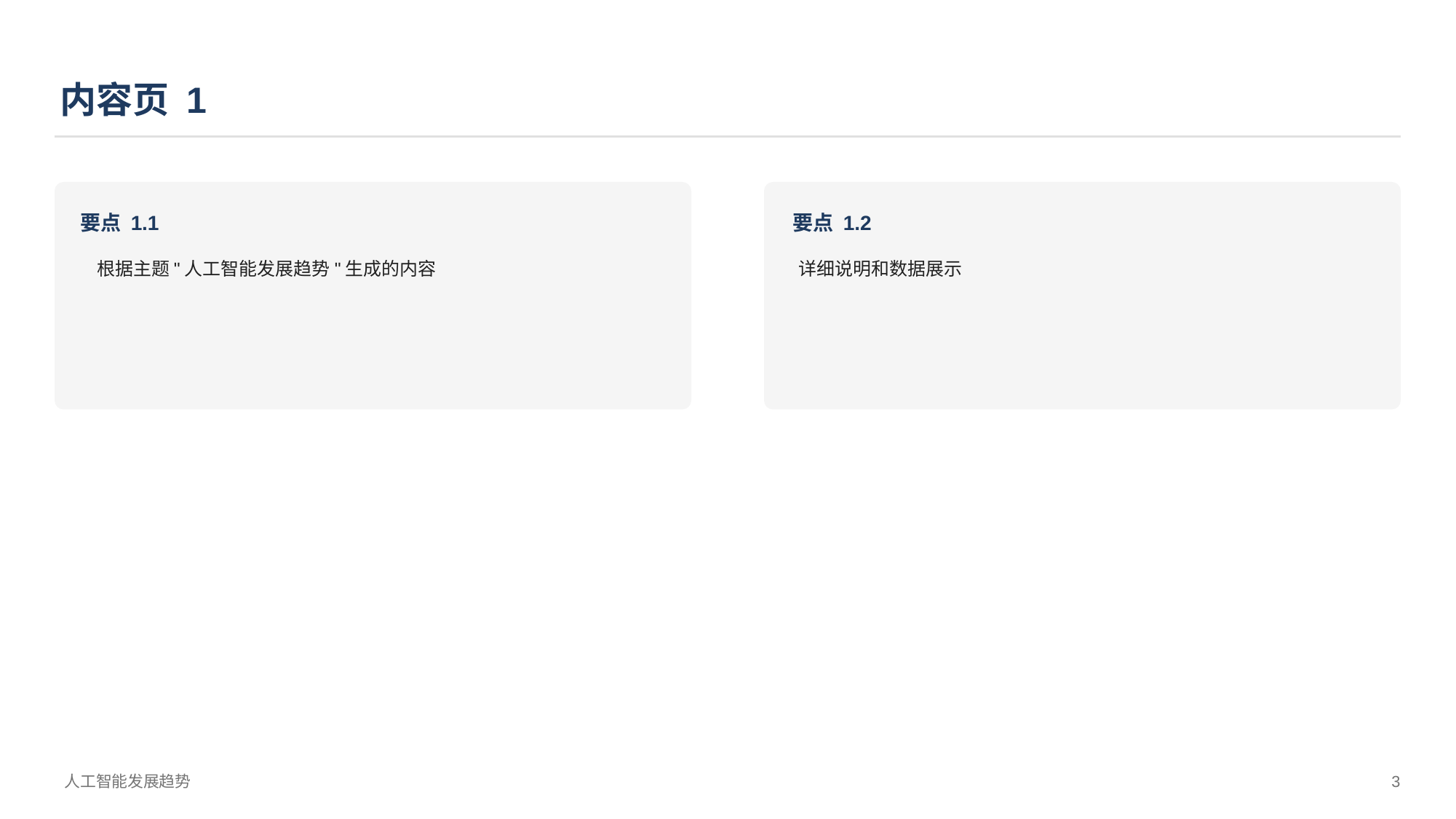

内容页 1

要点 1.1
要点 1.2
根据主题"人工智能发展趋势"生成的内容
详细说明和数据展示
人工智能发展趋势
3